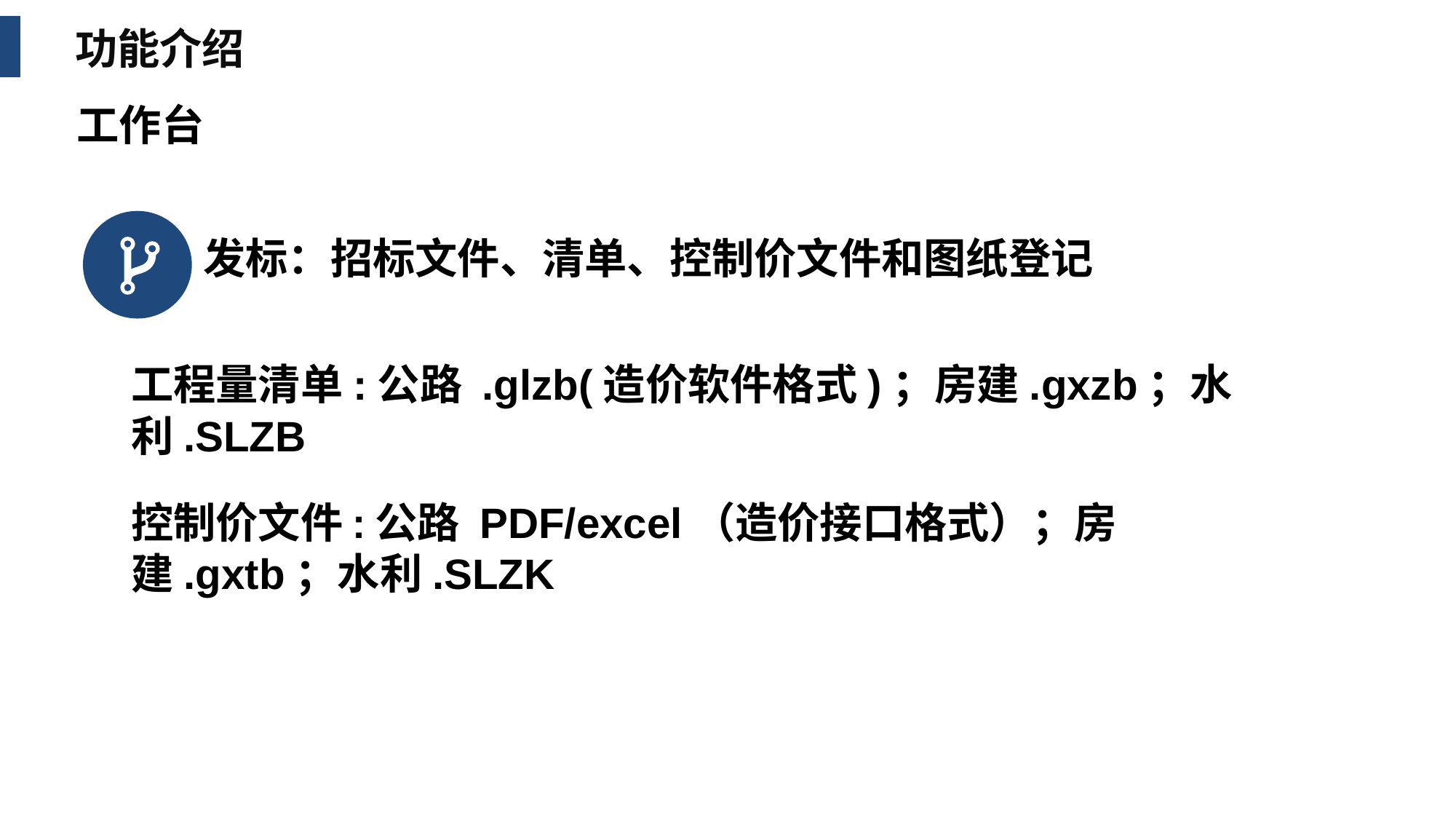

功能介绍
工作台

发标：招标文件、清单、控制价文件和图纸登记
工程量清单:公路 .glzb(造价软件格式)；房建.gxzb；水利.SLZB
控制价文件:公路 PDF/excel（造价接口格式）；房建.gxtb；水利.SLZK